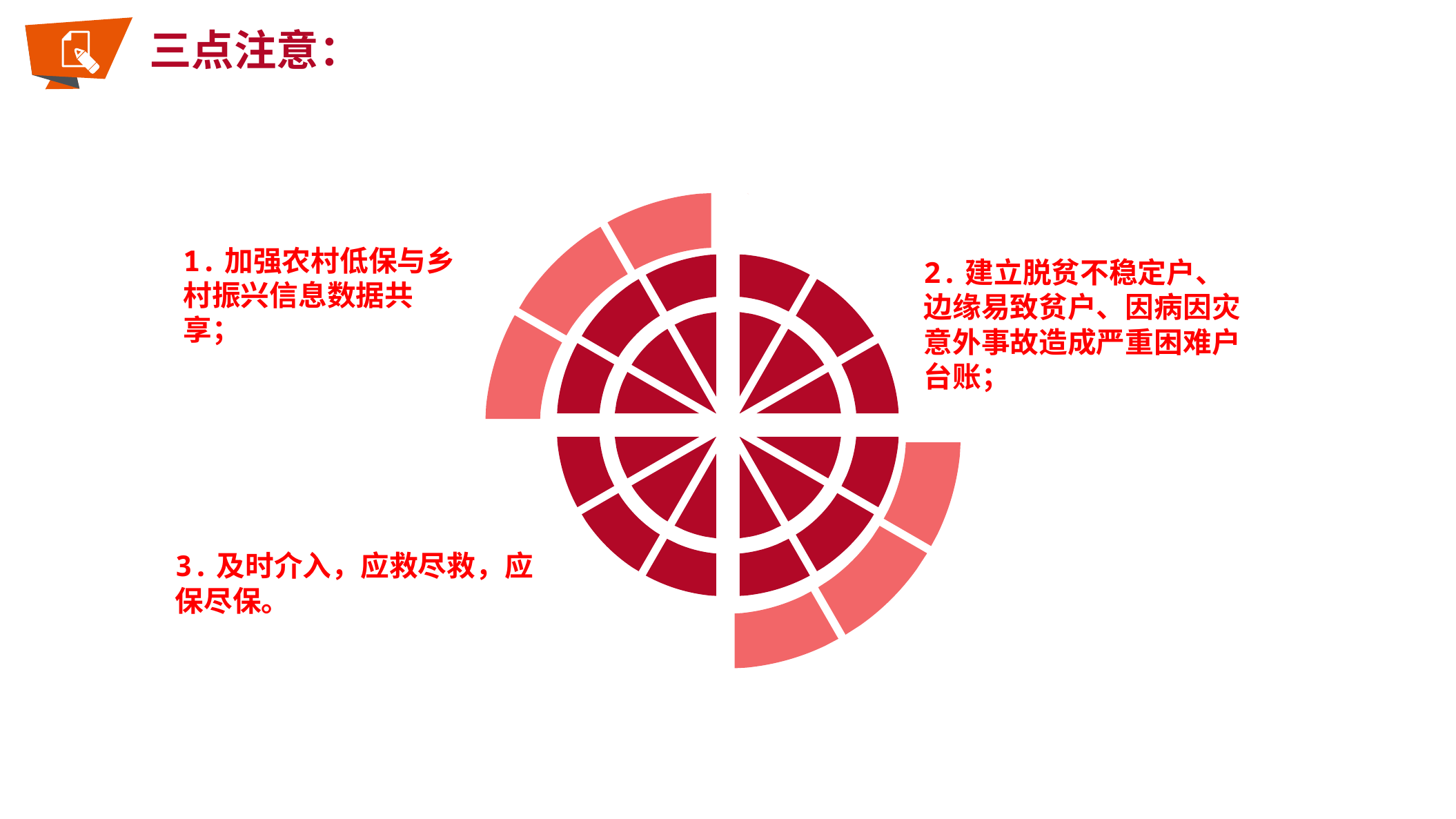

三点注意：

1.加强农村低保与乡村振兴信息数据共享；
2.建立脱贫不稳定户、边缘易致贫户、因病因灾意外事故造成严重困难户台账；

3.及时介入，应救尽救，应保尽保。